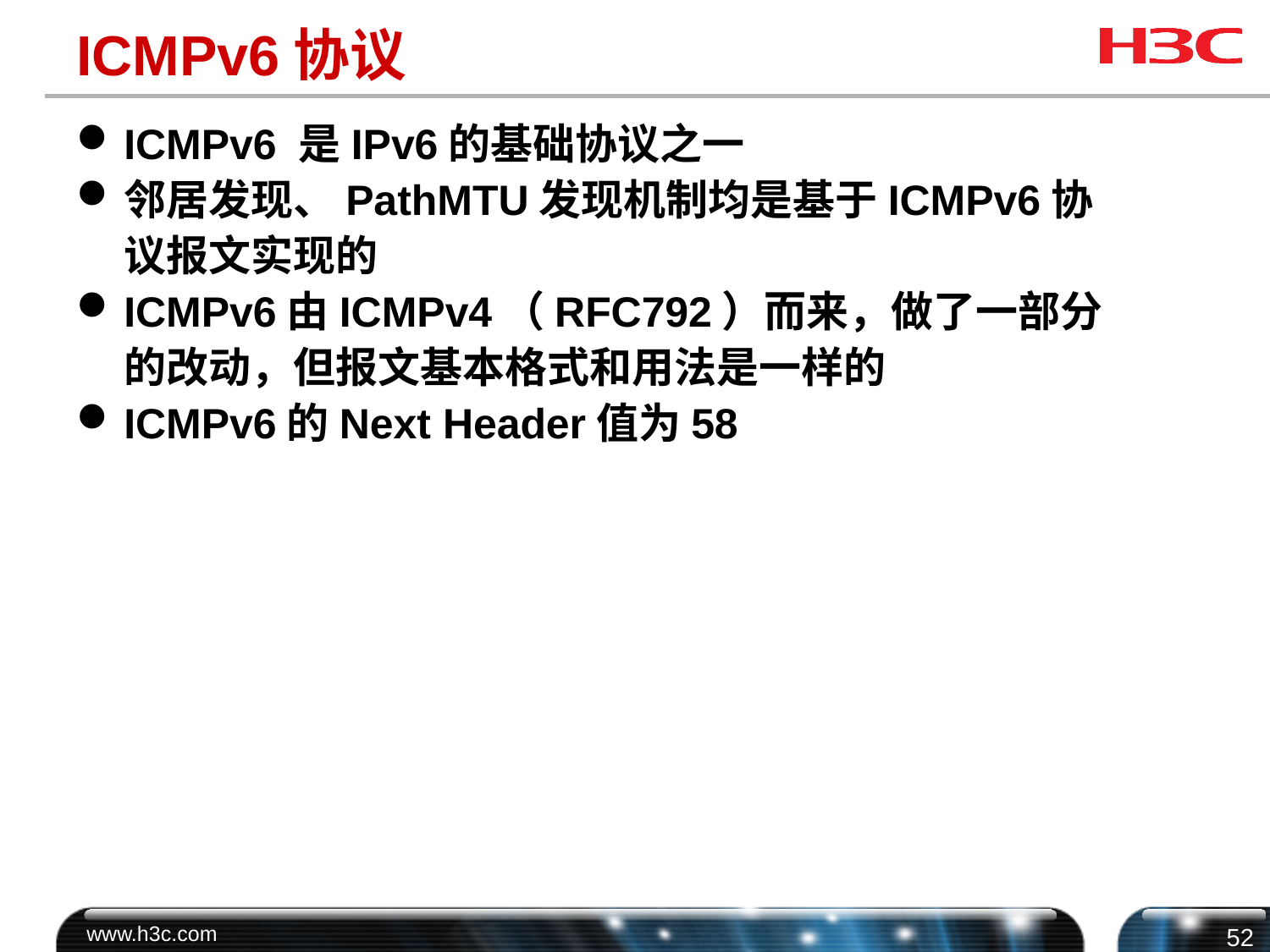

# ICMPv6协议
ICMPv6 是IPv6的基础协议之一
邻居发现、PathMTU发现机制均是基于ICMPv6协议报文实现的
ICMPv6由ICMPv4（RFC792）而来，做了一部分的改动，但报文基本格式和用法是一样的
ICMPv6的Next Header值为58